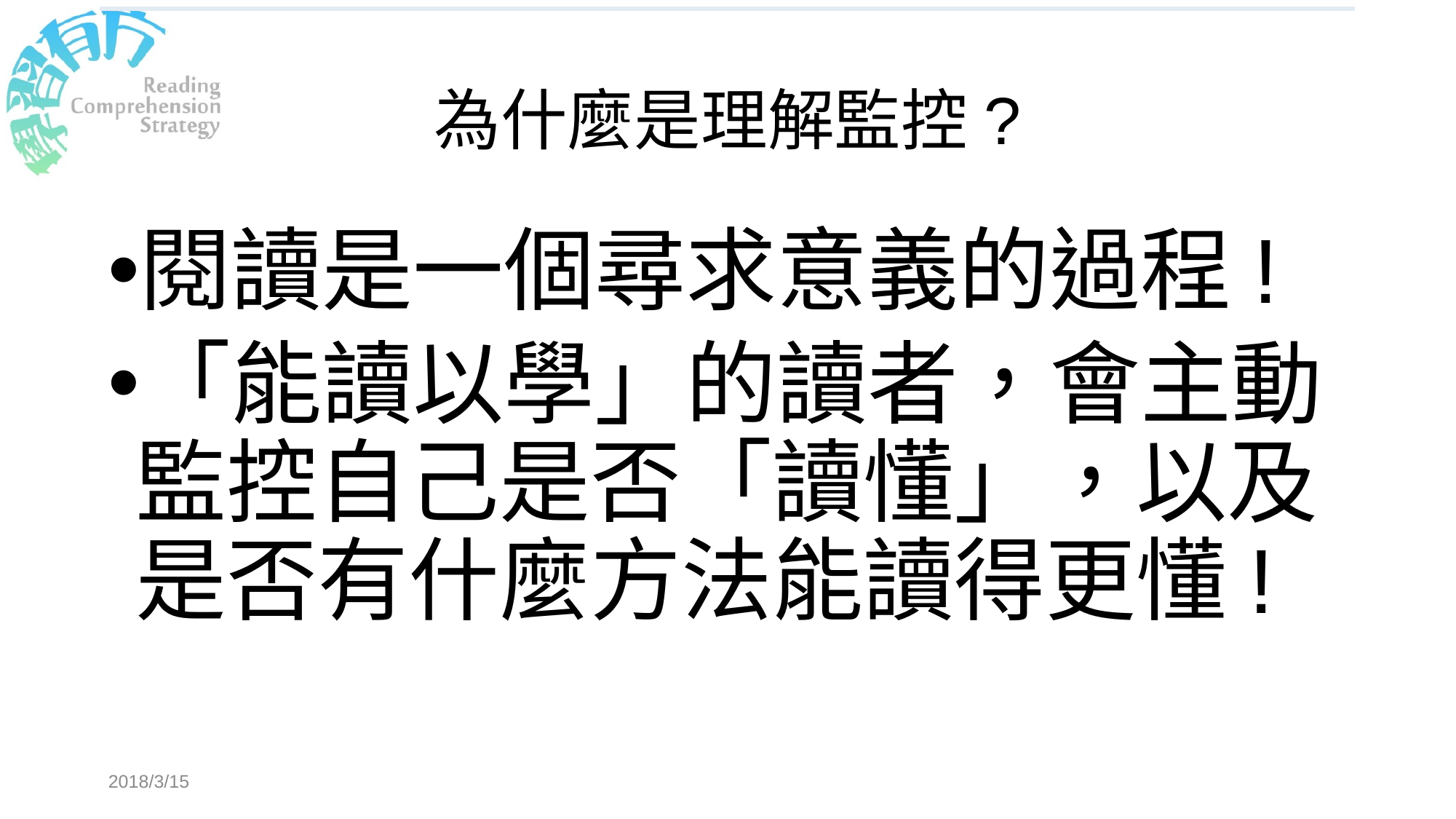

# 為什麼是理解監控?
閱讀是一個尋求意義的過程!
「能讀以學」的讀者，會主動監控自己是否「讀懂」，以及是否有什麼方法能讀得更懂!
2018/3/15